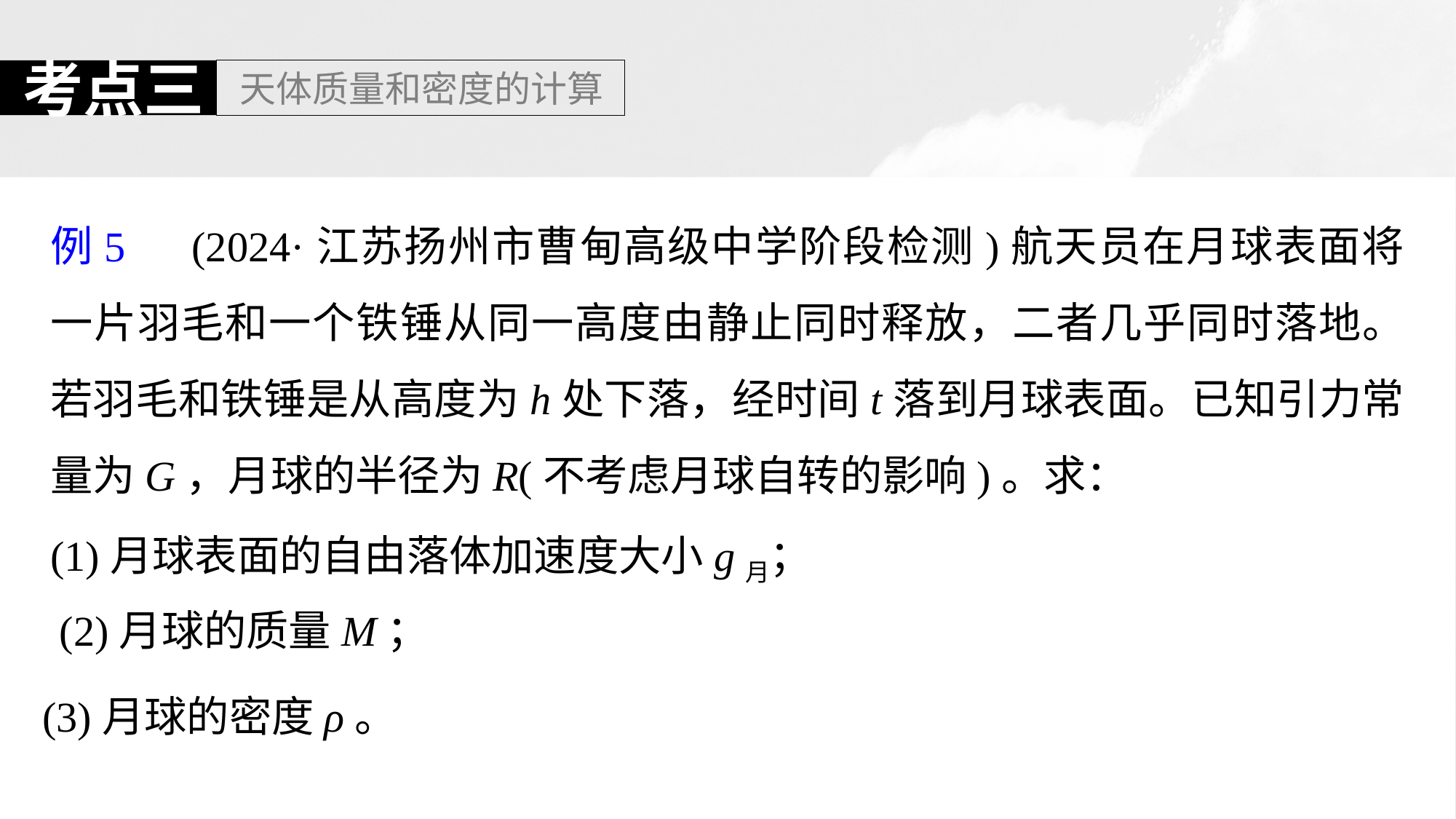

例5　(2024·江苏扬州市曹甸高级中学阶段检测)航天员在月球表面将一片羽毛和一个铁锤从同一高度由静止同时释放，二者几乎同时落地。若羽毛和铁锤是从高度为h处下落，经时间t落到月球表面。已知引力常量为G，月球的半径为R(不考虑月球自转的影响)。求：
(1)月球表面的自由落体加速度大小g月；
(2)月球的质量M；
(3)月球的密度ρ。